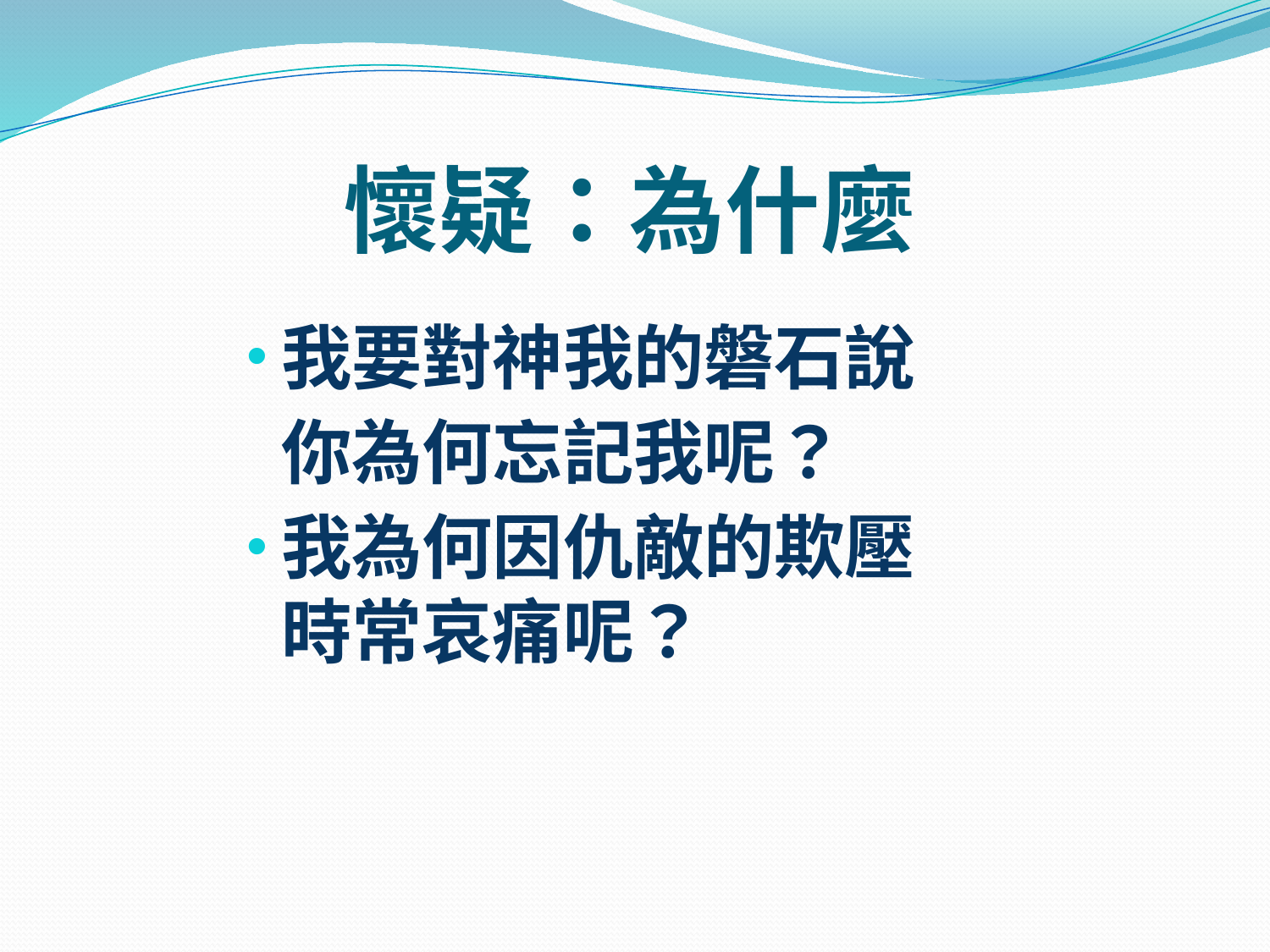

# 懷疑：為什麼
我要對神我的磐石說
	你為何忘記我呢？
我為何因仇敵的欺壓時常哀痛呢？